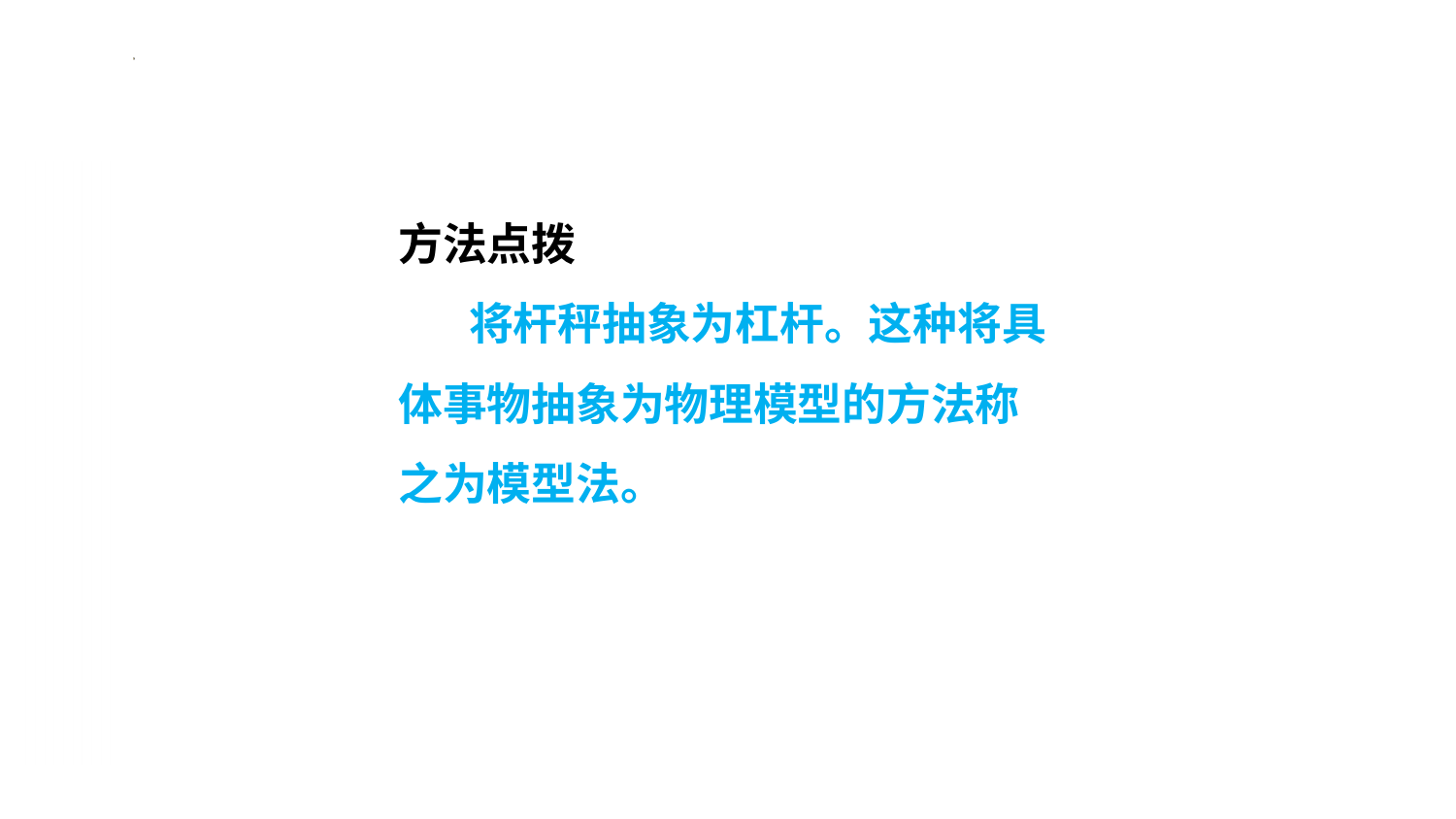

感悟新知
方法点拨
将杆秤抽象为杠杆。这种将具体事物抽象为物理模型的方法称之为模型法。